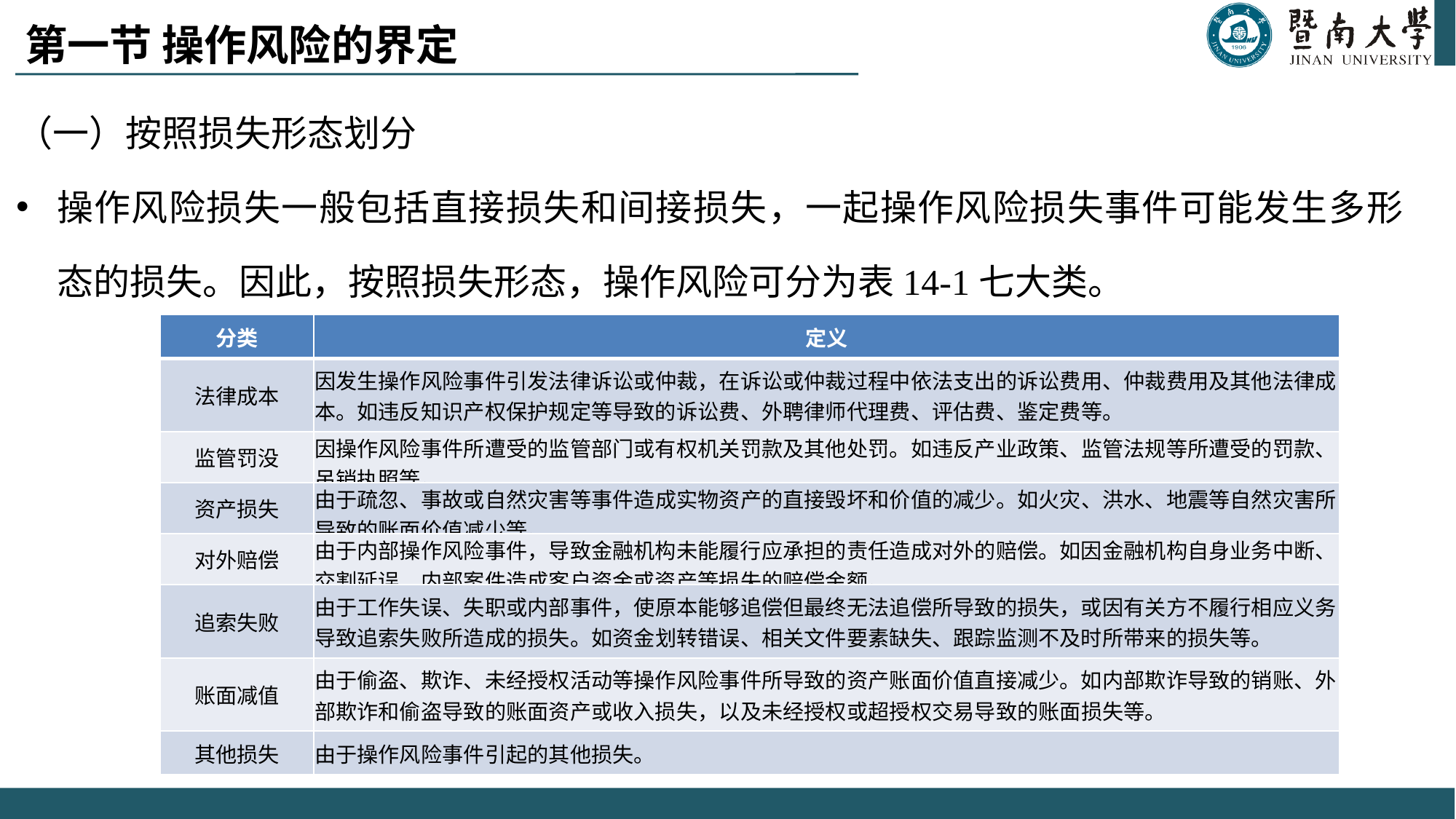

# 第一节 操作风险的界定
（一）按照损失形态划分
操作风险损失一般包括直接损失和间接损失，一起操作风险损失事件可能发生多形态的损失。因此，按照损失形态，操作风险可分为表14-1七大类。
| 分类 | 定义 |
| --- | --- |
| 法律成本 | 因发生操作风险事件引发法律诉讼或仲裁，在诉讼或仲裁过程中依法支出的诉讼费用、仲裁费用及其他法律成本。如违反知识产权保护规定等导致的诉讼费、外聘律师代理费、评估费、鉴定费等。 |
| 监管罚没 | 因操作风险事件所遭受的监管部门或有权机关罚款及其他处罚。如违反产业政策、监管法规等所遭受的罚款、吊销执照等。 |
| 资产损失 | 由于疏忽、事故或自然灾害等事件造成实物资产的直接毁坏和价值的减少。如火灾、洪水、地震等自然灾害所导致的账面价值减少等。 |
| 对外赔偿 | 由于内部操作风险事件，导致金融机构未能履行应承担的责任造成对外的赔偿。如因金融机构自身业务中断、交割延误、内部案件造成客户资金或资产等损失的赔偿金额。 |
| 追索失败 | 由于工作失误、失职或内部事件，使原本能够追偿但最终无法追偿所导致的损失，或因有关方不履行相应义务导致追索失败所造成的损失。如资金划转错误、相关文件要素缺失、跟踪监测不及时所带来的损失等。 |
| 账面减值 | 由于偷盗、欺诈、未经授权活动等操作风险事件所导致的资产账面价值直接减少。如内部欺诈导致的销账、外部欺诈和偷盗导致的账面资产或收入损失，以及未经授权或超授权交易导致的账面损失等。 |
| 其他损失 | 由于操作风险事件引起的其他损失。 |